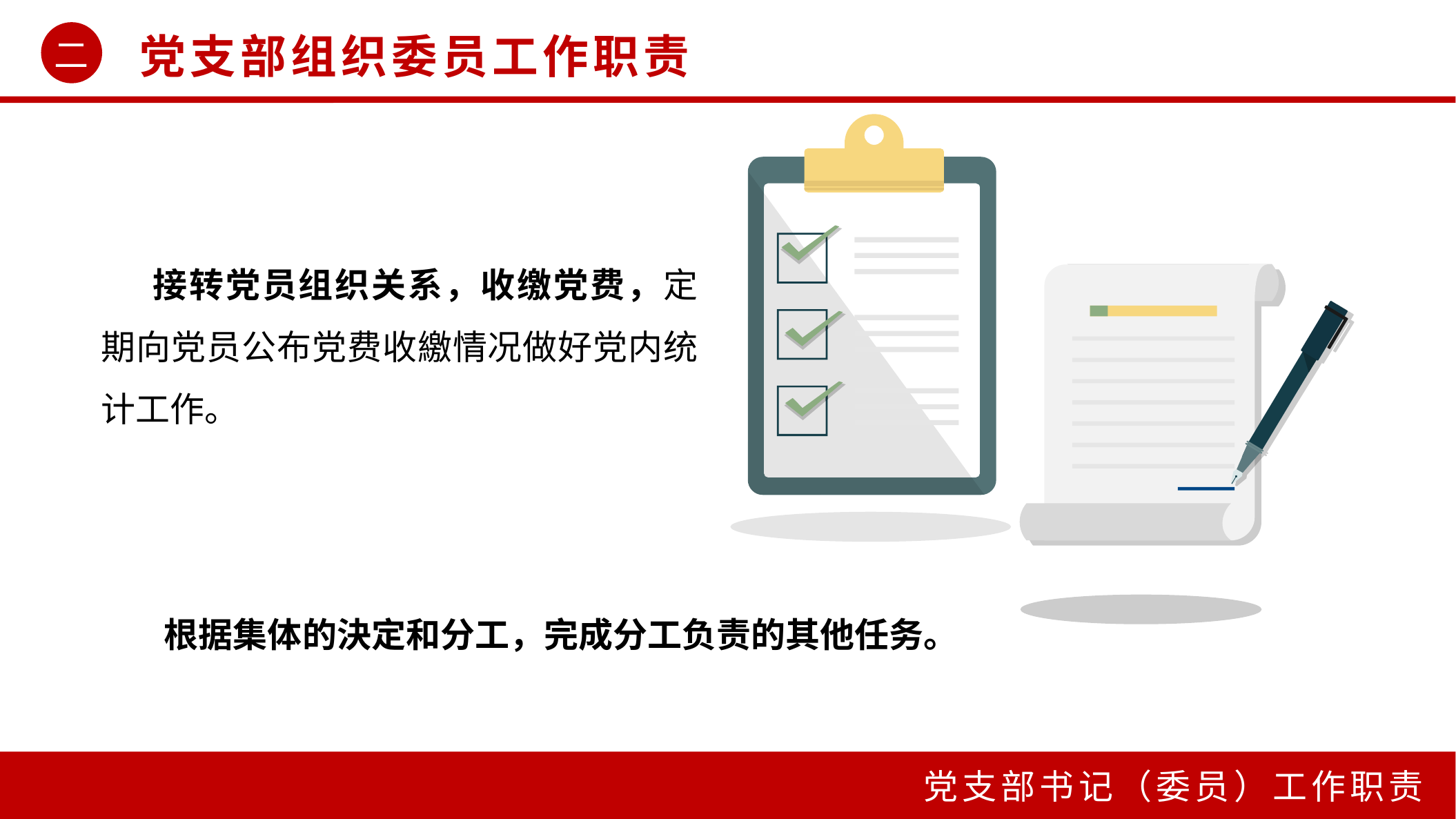

二
党支部组织委员工作职责

接转党员组织关系，收缴党费，定期向党员公布党费收繳情况做好党内统计工作。

根据集体的決定和分工，完成分工负责的其他任务。

党支部书记（委员）工作职责